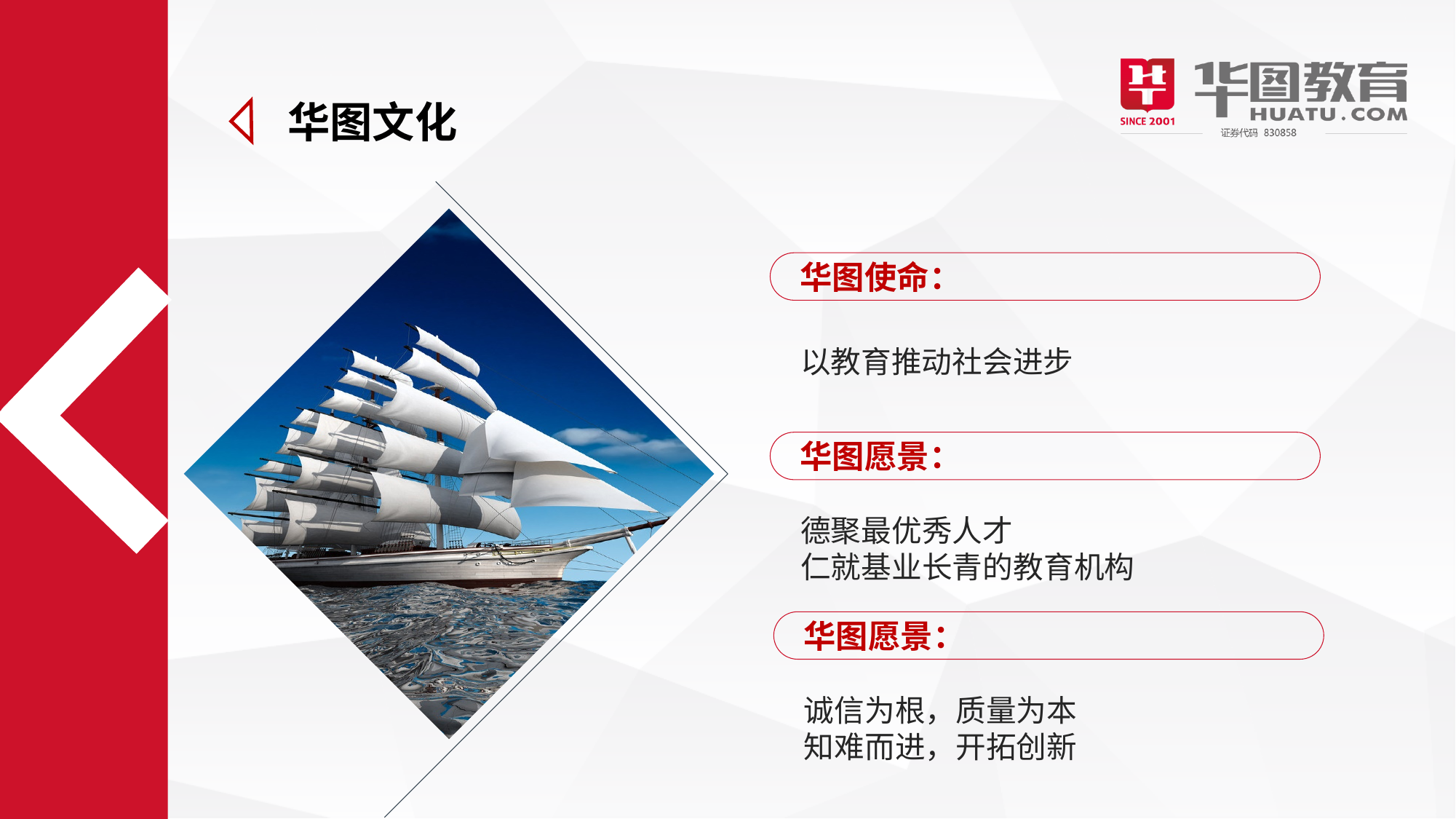

华图文化

华图使命：

以教育推动社会进步

华图愿景：
德聚最优秀人才
仁就基业长青的教育机构

华图愿景：
诚信为根，质量为本
知难而进，开拓创新